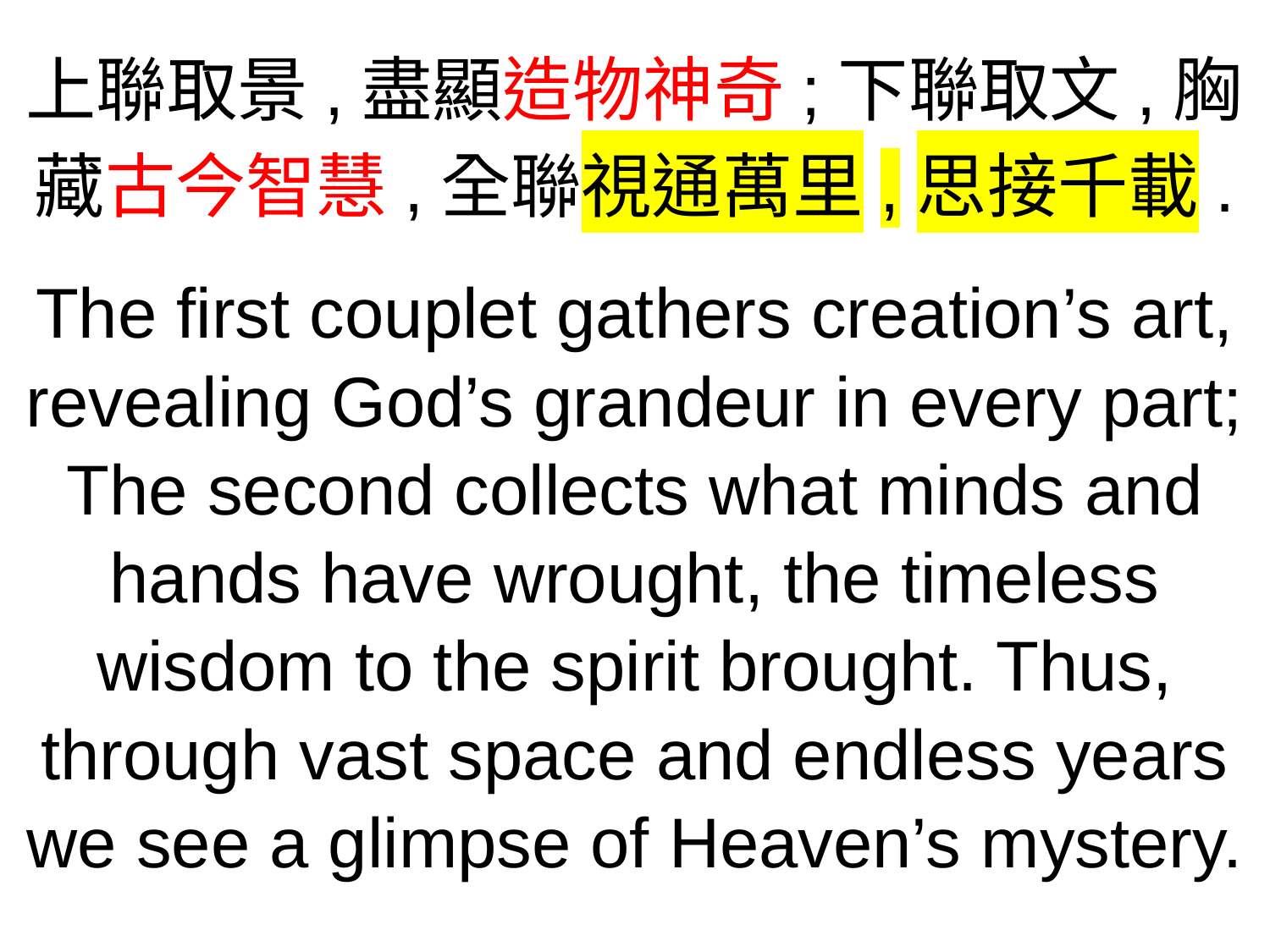

上聯取景,盡顯造物神奇;下聯取文,胸藏古今智慧,全聯視通萬里,思接千載.
The first couplet gathers creation’s art,
revealing God’s grandeur in every part;
The second collects what minds and hands have wrought, the timeless wisdom to the spirit brought. Thus, through vast space and endless years we see a glimpse of Heaven’s mystery.